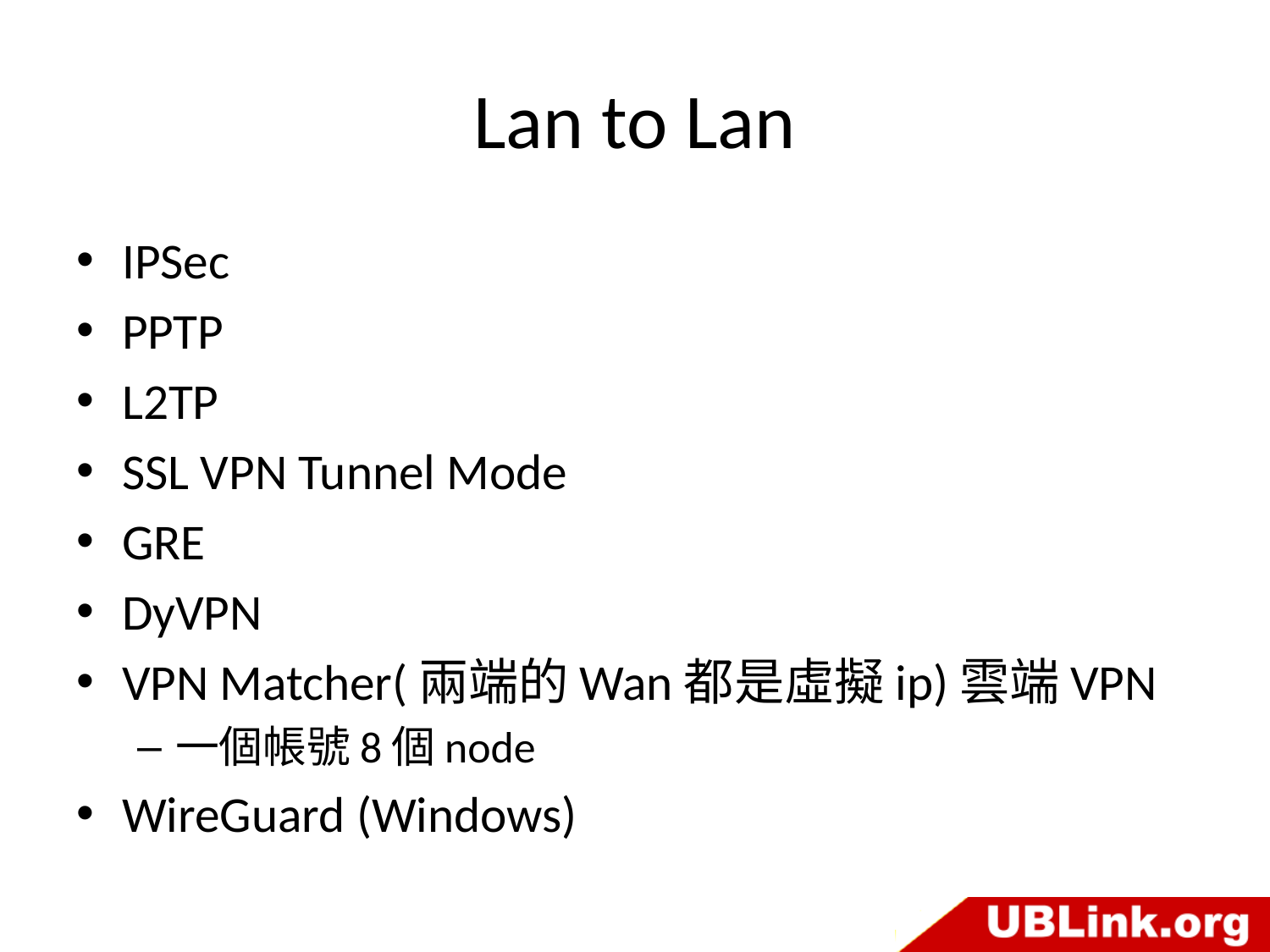

# Lan to Lan
IPSec
PPTP
L2TP
SSL VPN Tunnel Mode
GRE
DyVPN
VPN Matcher(兩端的Wan都是虛擬ip)雲端VPN
一個帳號8個node
WireGuard (Windows)